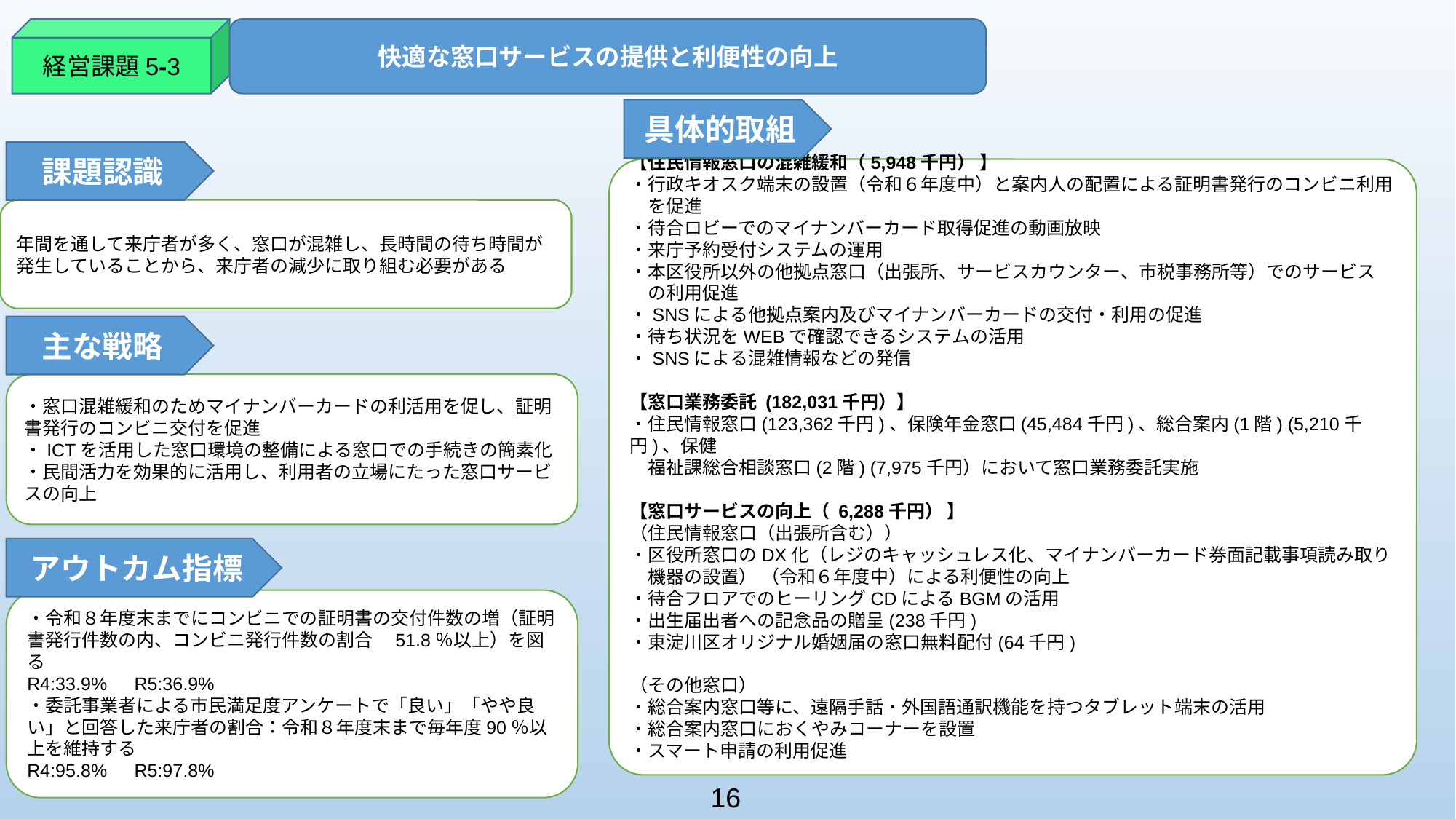

経営課題5-3
快適な窓口サービスの提供と利便性の向上
具体的取組
課題認識
【住民情報窓口の混雑緩和（5,948千円） 】
・行政キオスク端末の設置（令和６年度中）と案内人の配置による証明書発行のコンビニ利用
　を促進
・待合ロビーでのマイナンバーカード取得促進の動画放映
・来庁予約受付システムの運用
・本区役所以外の他拠点窓口（出張所、サービスカウンター、市税事務所等）でのサービス
　の利用促進
・SNSによる他拠点案内及びマイナンバーカードの交付・利用の促進
・待ち状況をWEBで確認できるシステムの活用
・SNSによる混雑情報などの発信

【窓口業務委託 (182,031千円）】
・住民情報窓口(123,362千円)、保険年金窓口(45,484千円)、総合案内(1階) (5,210千円)、保健
　福祉課総合相談窓口(2階) (7,975千円）において窓口業務委託実施

【窓口サービスの向上（ 6,288千円） 】
（住民情報窓口（出張所含む））
・区役所窓口のDX化（レジのキャッシュレス化、マイナンバーカード券面記載事項読み取り
　機器の設置） （令和６年度中）による利便性の向上
・待合フロアでのヒーリングCDによるBGMの活用
・出生届出者への記念品の贈呈(238千円)
・東淀川区オリジナル婚姻届の窓口無料配付(64千円)

（その他窓口）
・総合案内窓口等に、遠隔手話・外国語通訳機能を持つタブレット端末の活用
・総合案内窓口におくやみコーナーを設置
・スマート申請の利用促進

年間を通して来庁者が多く、窓口が混雑し、長時間の待ち時間が発生していることから、来庁者の減少に取り組む必要がある
主な戦略
・窓口混雑緩和のためマイナンバーカードの利活用を促し、証明書発行のコンビニ交付を促進
・ICTを活用した窓口環境の整備による窓口での手続きの簡素化
・民間活力を効果的に活用し、利用者の立場にたった窓口サービスの向上
アウトカム指標
・令和８年度末までにコンビニでの証明書の交付件数の増（証明書発行件数の内、コンビニ発行件数の割合　51.8％以上）を図る
R4:33.9%　R5:36.9%
・委託事業者による市民満足度アンケートで「良い」「やや良い」と回答した来庁者の割合：令和８年度末まで毎年度90％以上を維持する
R4:95.8%　R5:97.8%
16